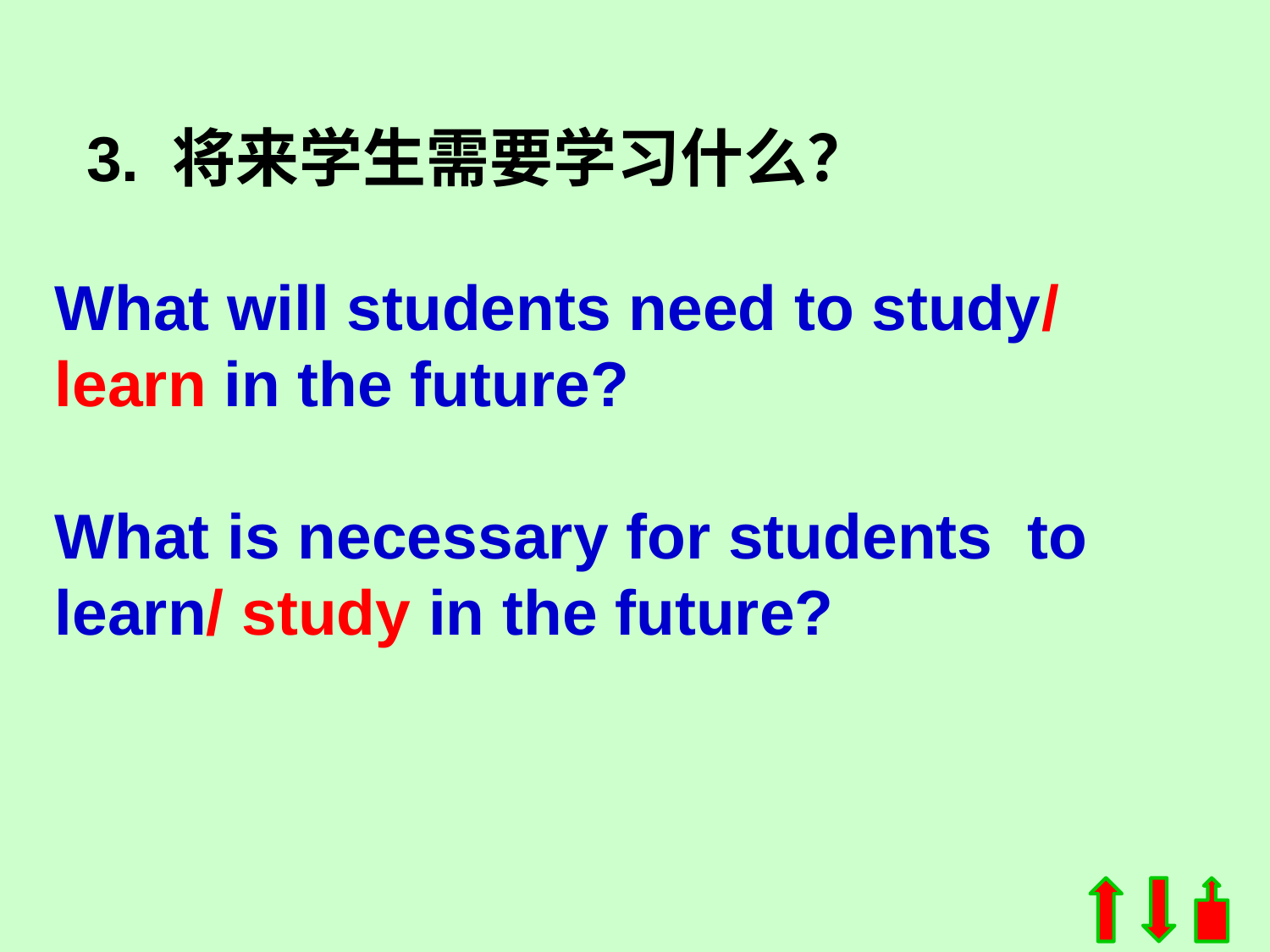

3. 将来学生需要学习什么？
What will students need to study/ learn in the future?

What is necessary for students  to learn/ study in the future?